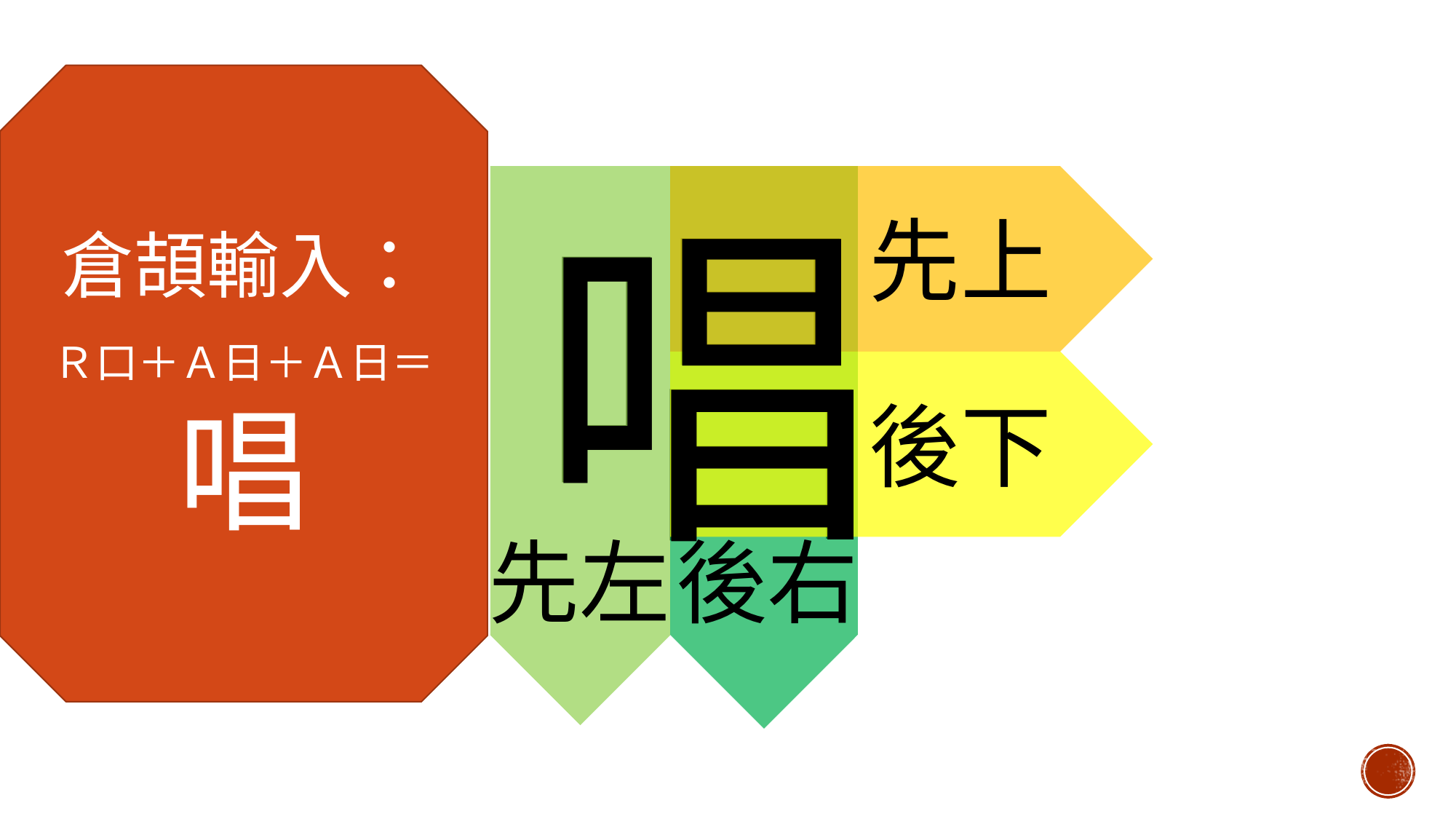

倉頡輸入：

Ｒ口＋Ａ日＋Ａ日＝
唱

先上
唱
唱

後下
先左
後右